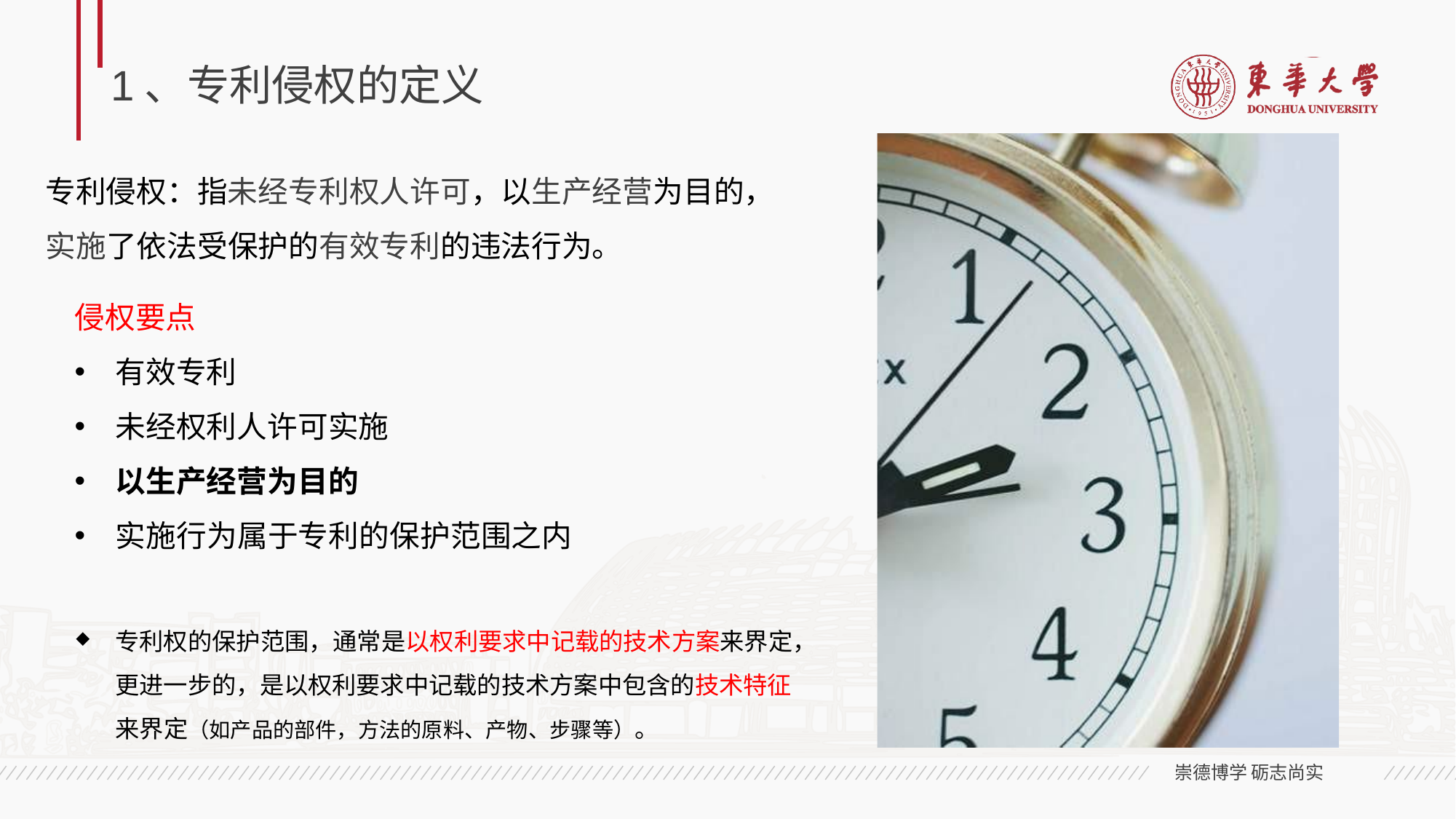

# 1、专利侵权的定义

专利侵权：指未经专利权人许可，以生产经营为目的，  实施了依法受保护的有效专利的违法行为。
侵权要点
有效专利
未经权利人许可实施
以生产经营为目的
实施行为属于专利的保护范围之内

专利权的保护范围，通常是以权利要求中记载的技术方案来界定， 更进一步的，是以权利要求中记载的技术方案中包含的技术特征 来界定（如产品的部件，方法的原料、产物、步骤等）。